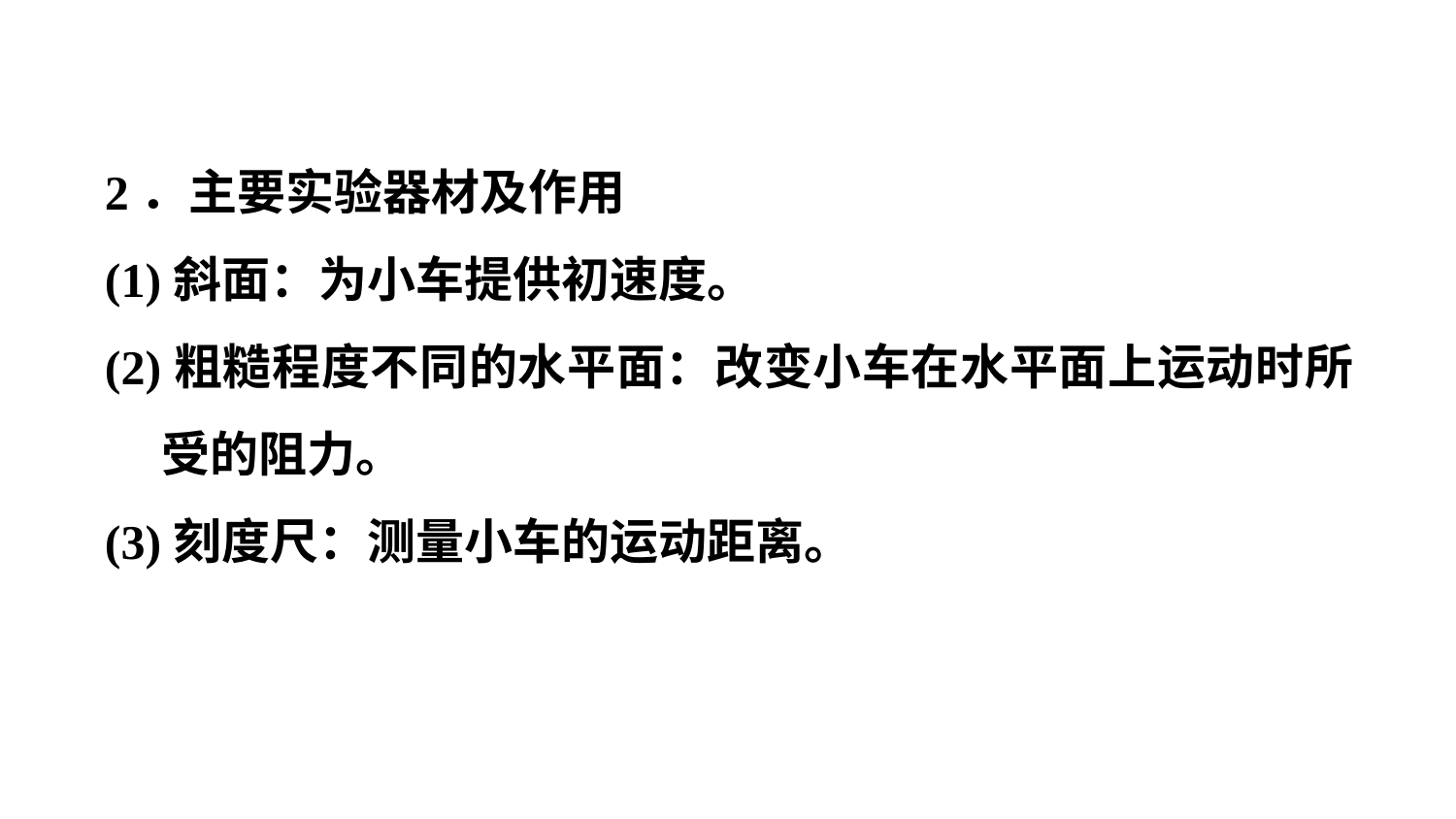

2．主要实验器材及作用
(1)斜面：为小车提供初速度。
(2)粗糙程度不同的水平面：改变小车在水平面上运动时所受的阻力。
(3)刻度尺：测量小车的运动距离。